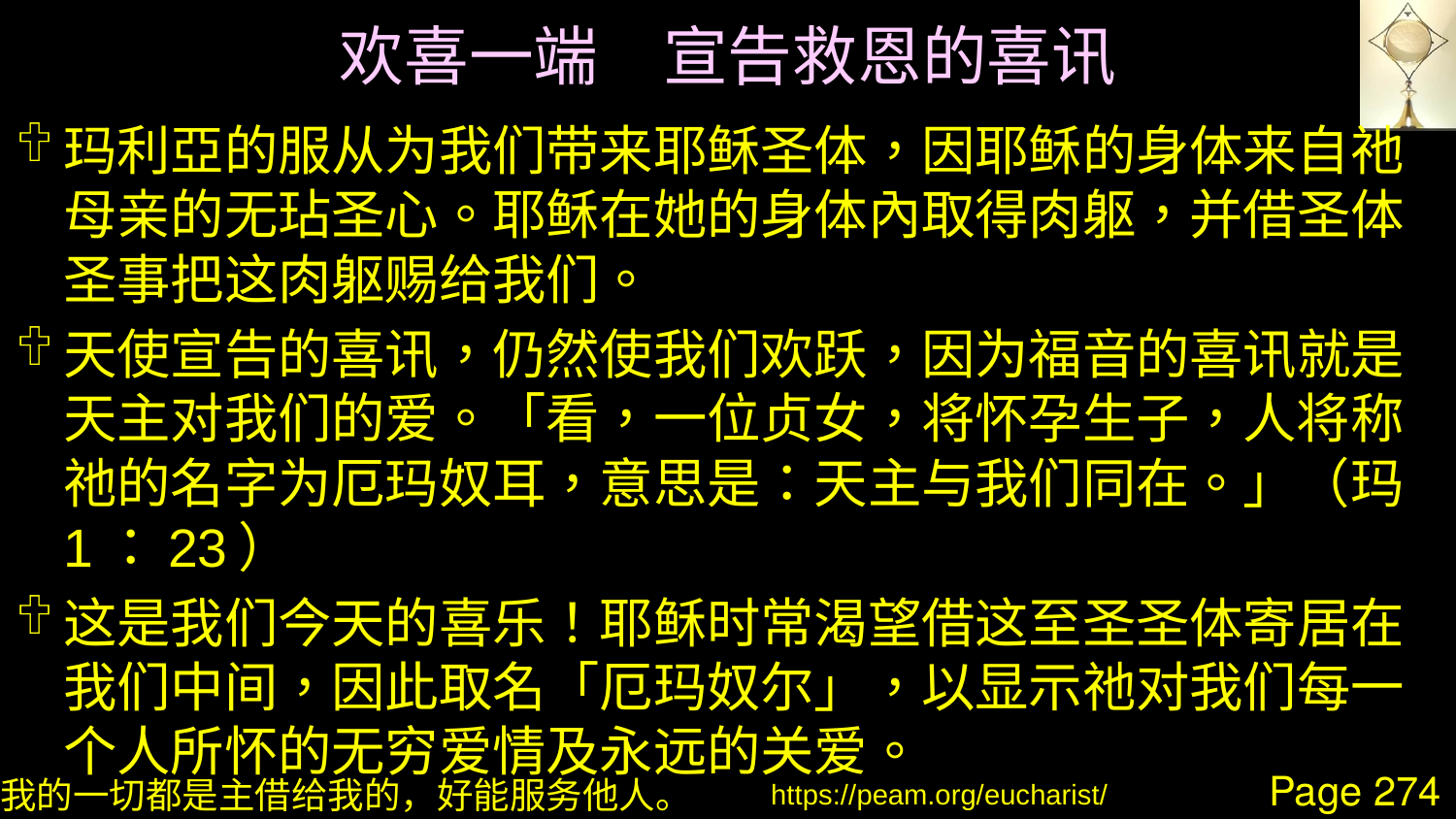

# 欢喜一端　宣告救恩的喜讯
玛利亞的服从为我们带来耶稣圣体，因耶稣的身体来自祂母亲的无玷圣心。耶稣在她的身体內取得肉躯，并借圣体圣事把这肉躯赐给我们。
天使宣告的喜讯，仍然使我们欢跃，因为福音的喜讯就是天主对我们的爱。「看，一位贞女，将怀孕生子，人将称祂的名字为厄玛奴耳，意思是：天主与我们同在。」（玛1：23）
这是我们今天的喜乐！耶稣时常渴望借这至圣圣体寄居在我们中间，因此取名「厄玛奴尔」，以显示祂对我们每一个人所怀的无穷爱情及永远的关爱。